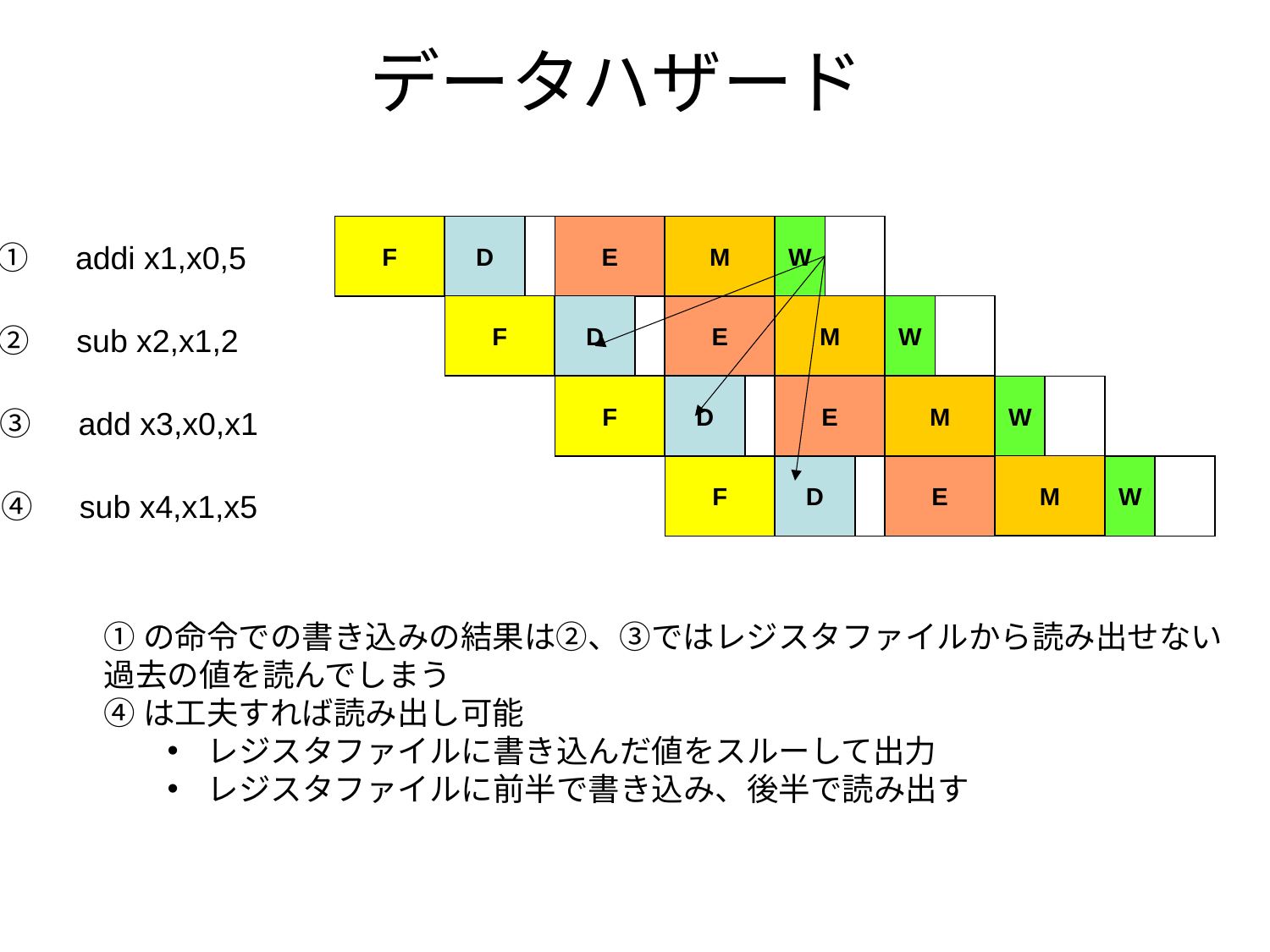

# データハザード
F
D

E
M

W
①　addi x1,x0,5
F
D

E
M

W
②　sub x2,x1,2
M
F
D

E

W
③　add x3,x0,x1
M
F
D

E

W
④　sub x4,x1,x5
①の命令での書き込みの結果は②、③ではレジスタファイルから読み出せない
過去の値を読んでしまう
④は工夫すれば読み出し可能
レジスタファイルに書き込んだ値をスルーして出力
レジスタファイルに前半で書き込み、後半で読み出す